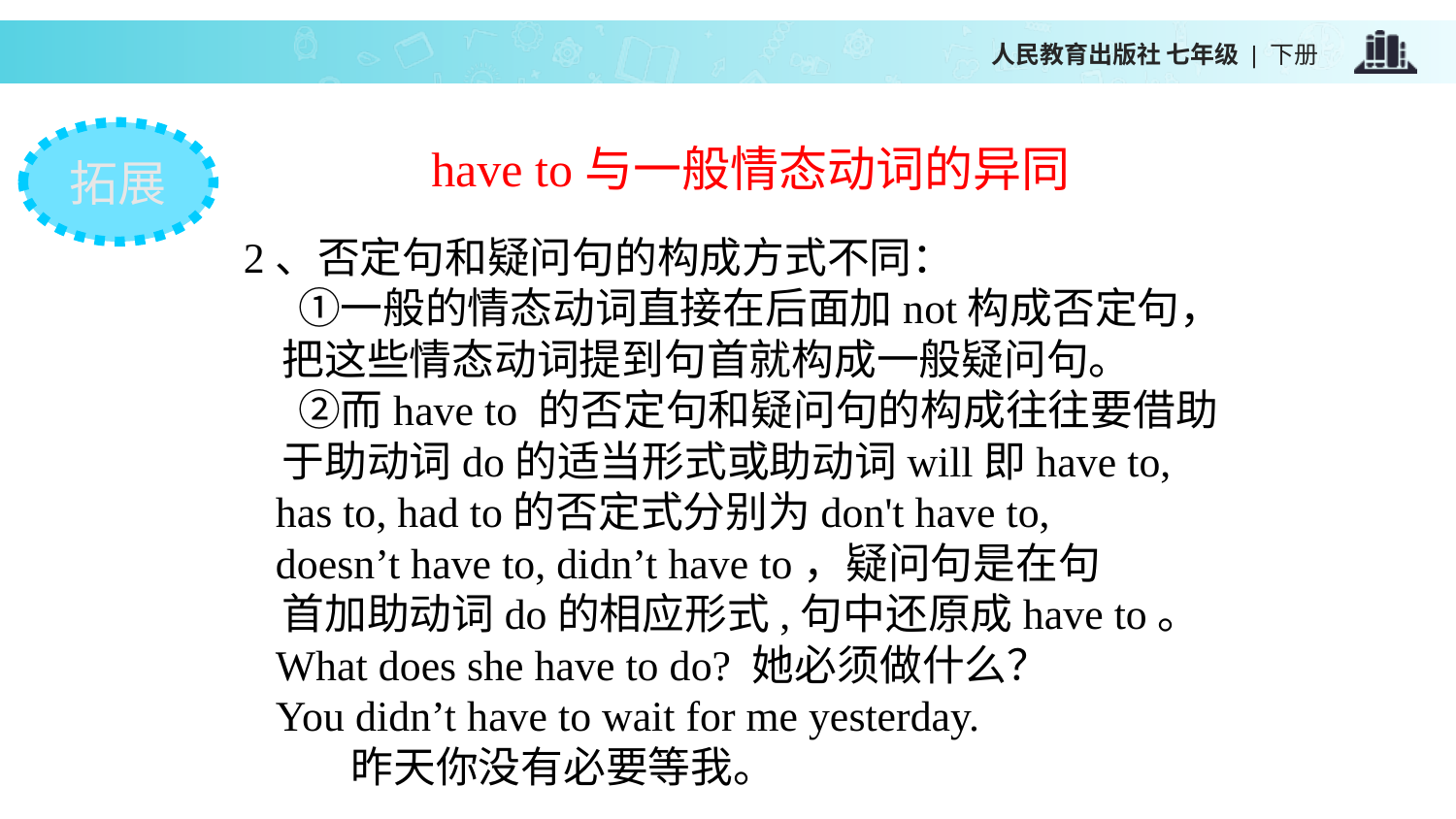

拓展
have to与一般情态动词的异同
2、否定句和疑问句的构成方式不同：
①一般的情态动词直接在后面加not构成否定句，
   把这些情态动词提到句首就构成一般疑问句。
②而have to 的否定句和疑问句的构成往往要借助
   于助动词do的适当形式或助动词will即have to,
   has to, had to的否定式分别为don't have to,
   doesn’t have to, didn’t have to，疑问句是在句
   首加助动词do的相应形式,句中还原成have to。
   What does she have to do? 她必须做什么？
   You didn’t have to wait for me yesterday.
    昨天你没有必要等我。